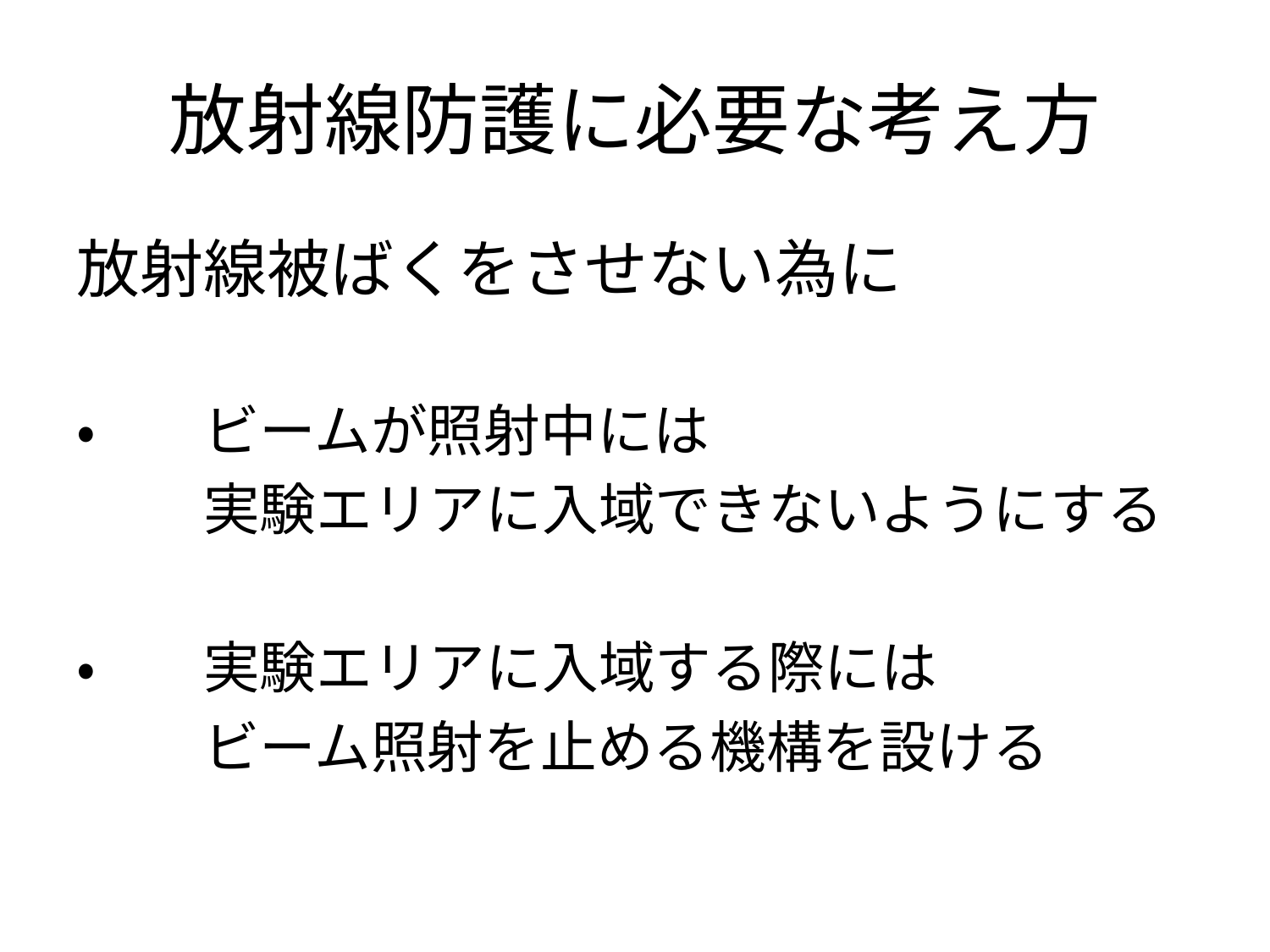

# 放射線防護に必要な考え方
放射線被ばくをさせない為に

・	ビームが照射中には
	実験エリアに入域できないようにする

・	実験エリアに入域する際には
	ビーム照射を止める機構を設ける